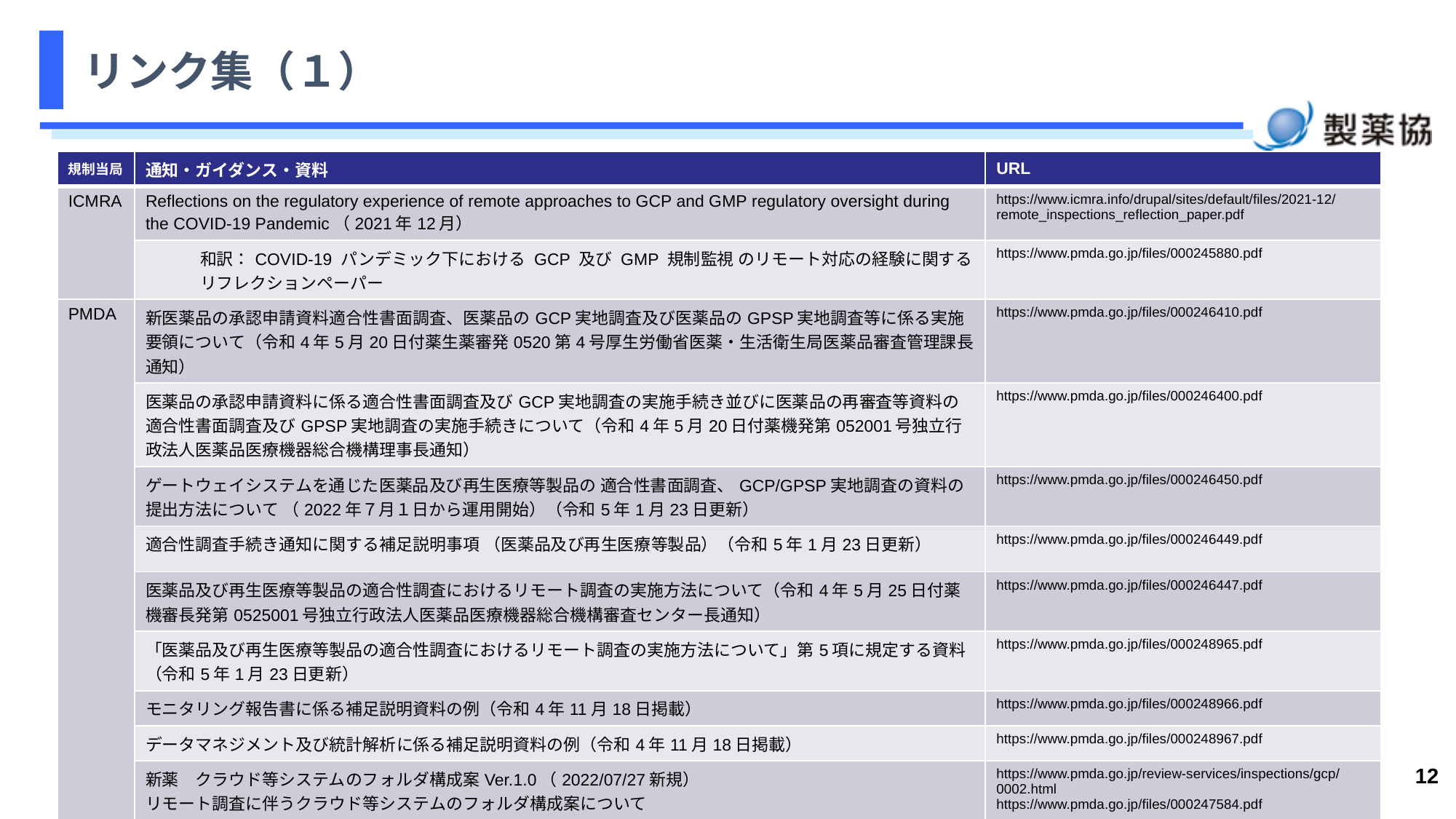

# リンク集（１）
| 規制当局 | 通知・ガイダンス・資料 | URL |
| --- | --- | --- |
| ICMRA | Reflections on the regulatory experience of remote approaches to GCP and GMP regulatory oversight during the COVID-19 Pandemic（2021年12月） | https://www.icmra.info/drupal/sites/default/files/2021-12/remote\_inspections\_reflection\_paper.pdf |
|  | 和訳：COVID-19 パンデミック下における GCP 及び GMP 規制監視 のリモート対応の経験に関するリフレクションペーパー | https://www.pmda.go.jp/files/000245880.pdf |
| PMDA | 新医薬品の承認申請資料適合性書面調査、医薬品のGCP実地調査及び医薬品のGPSP実地調査等に係る実施要領について（令和4年5月20日付薬生薬審発0520第4号厚生労働省医薬・生活衛生局医薬品審査管理課長通知） | https://www.pmda.go.jp/files/000246410.pdf |
|  | 医薬品の承認申請資料に係る適合性書面調査及びGCP実地調査の実施手続き並びに医薬品の再審査等資料の適合性書面調査及びGPSP実地調査の実施手続きについて（令和4年5月20日付薬機発第052001号独立行政法人医薬品医療機器総合機構理事長通知） | https://www.pmda.go.jp/files/000246400.pdf |
|  | ゲートウェイシステムを通じた医薬品及び再生医療等製品の 適合性書面調査、GCP/GPSP実地調査の資料の提出方法について （2022年７月１日から運用開始）（令和5年1月23日更新） | https://www.pmda.go.jp/files/000246450.pdf |
|  | 適合性調査手続き通知に関する補足説明事項 （医薬品及び再生医療等製品）（令和5年1月23日更新） | https://www.pmda.go.jp/files/000246449.pdf |
|  | 医薬品及び再生医療等製品の適合性調査におけるリモート調査の実施方法について（令和4年5月25日付薬機審長発第0525001号独立行政法人医薬品医療機器総合機構審査センター長通知） | https://www.pmda.go.jp/files/000246447.pdf |
|  | 「医薬品及び再生医療等製品の適合性調査におけるリモート調査の実施方法について」第5項に規定する資料（令和5年1月23日更新） | https://www.pmda.go.jp/files/000248965.pdf |
|  | モニタリング報告書に係る補足説明資料の例（令和4年11月18日掲載） | https://www.pmda.go.jp/files/000248966.pdf |
|  | データマネジメント及び統計解析に係る補足説明資料の例（令和4年11月18日掲載） | https://www.pmda.go.jp/files/000248967.pdf |
|  | 新薬　クラウド等システムのフォルダ構成案Ver.1.0（2022/07/27新規） リモート調査に伴うクラウド等システムのフォルダ構成案について | https://www.pmda.go.jp/review-services/inspections/gcp/0002.html https://www.pmda.go.jp/files/000247584.pdf |
|  | 医薬品及び再生医療等製品の適合性調査・相談に関する共通事項（実施方針、リモート調査、資料提出等）【各種通知のまとめ】 | https://www.pmda.go.jp/review-services/inspections/common/0001.html |
12